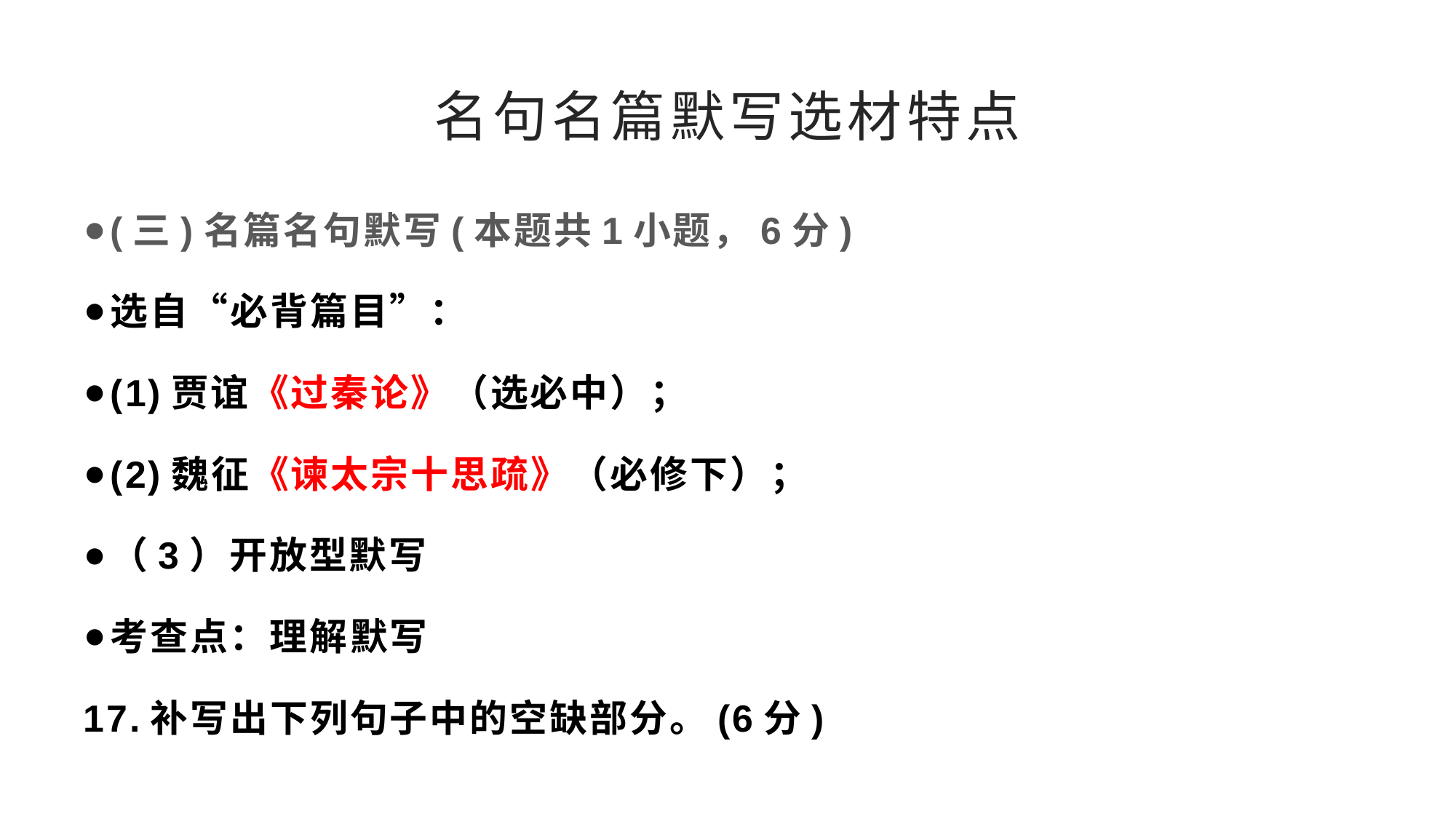

# 名句名篇默写选材特点
(三)名篇名句默写(本题共1小题，6分)
选自“必背篇目”：
(1)贾谊《过秦论》（选必中）；
(2)魏征《谏太宗十思疏》（必修下）；
（3）开放型默写
考查点：理解默写
17.补写出下列句子中的空缺部分。(6分)